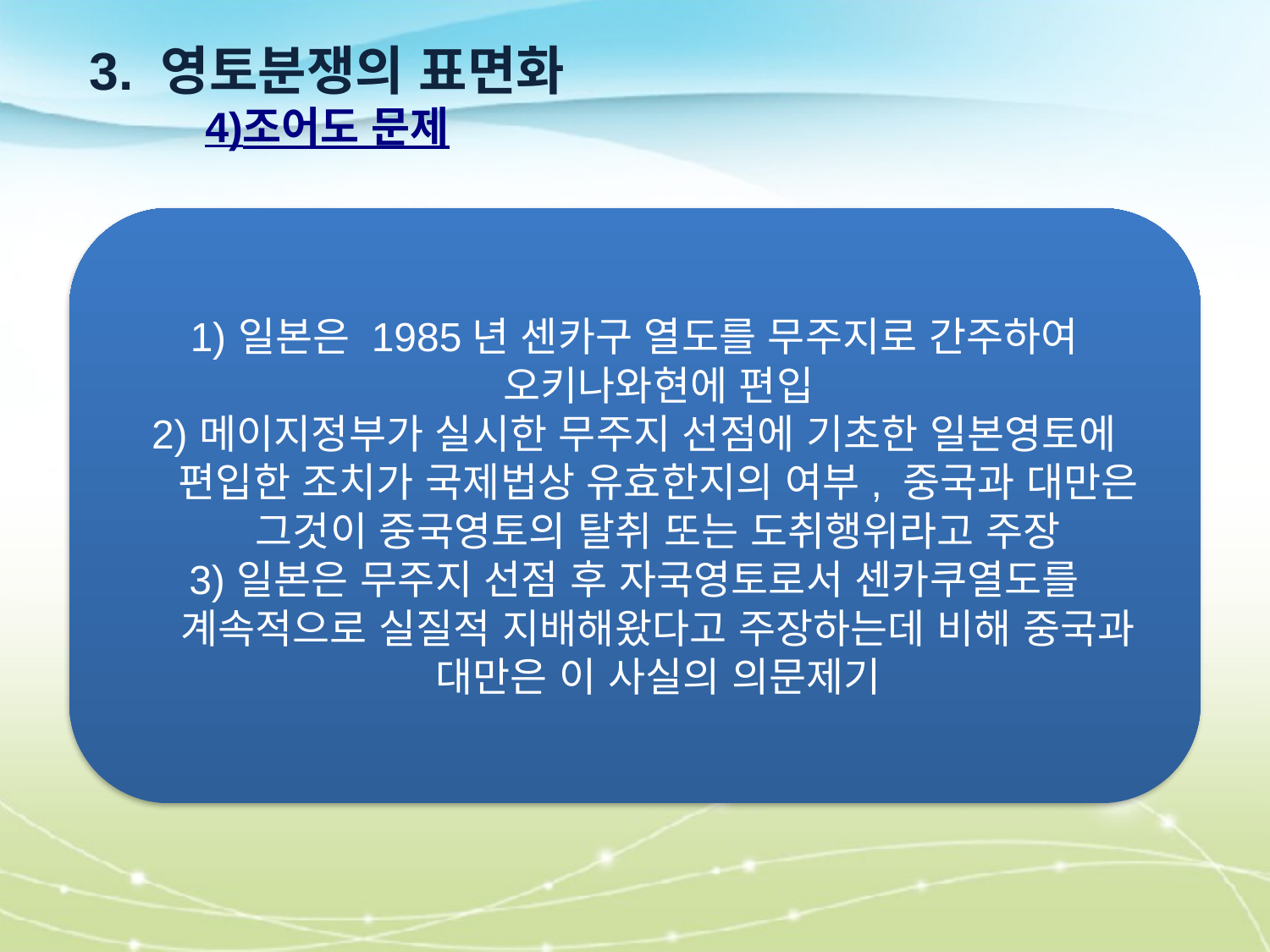

3. 영토분쟁의 표면화
4)조어도 문제
일본은 1985년 센카구 열도를 무주지로 간주하여 오키나와현에 편입
메이지정부가 실시한 무주지 선점에 기초한 일본영토에 편입한 조치가 국제법상 유효한지의 여부, 중국과 대만은 그것이 중국영토의 탈취 또는 도취행위라고 주장
일본은 무주지 선점 후 자국영토로서 센카쿠열도를 계속적으로 실질적 지배해왔다고 주장하는데 비해 중국과 대만은 이 사실의 의문제기